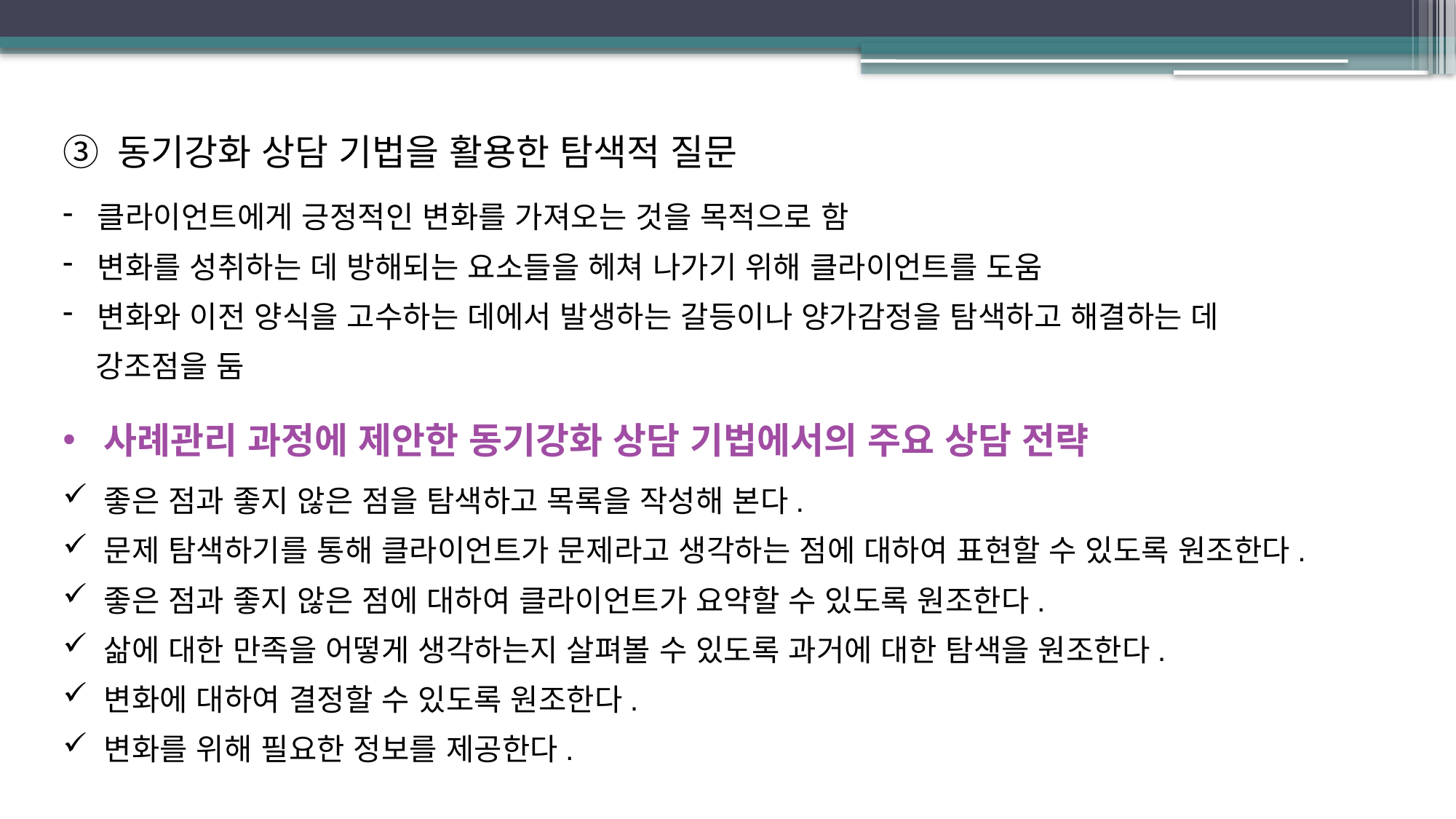

동기강화 상담 기법을 활용한 탐색적 질문

  클라이언트에게 긍정적인 변화를 가져오는 것을 목적으로 함
  변화를 성취하는 데 방해되는 요소들을 헤쳐 나가기 위해 클라이언트를 도움
  변화와 이전 양식을 고수하는 데에서 발생하는 갈등이나 양가감정을 탐색하고 해결하는 데
   강조점을 둠

사례관리 과정에 제안한 동기강화 상담 기법에서의 주요 상담 전략

좋은 점과 좋지 않은 점을 탐색하고 목록을 작성해 본다.
문제 탐색하기를 통해 클라이언트가 문제라고 생각하는 점에 대하여 표현할 수 있도록 원조한다.
좋은 점과 좋지 않은 점에 대하여 클라이언트가 요약할 수 있도록 원조한다.
삶에 대한 만족을 어떻게 생각하는지 살펴볼 수 있도록 과거에 대한 탐색을 원조한다.
변화에 대하여 결정할 수 있도록 원조한다.
변화를 위해 필요한 정보를 제공한다.